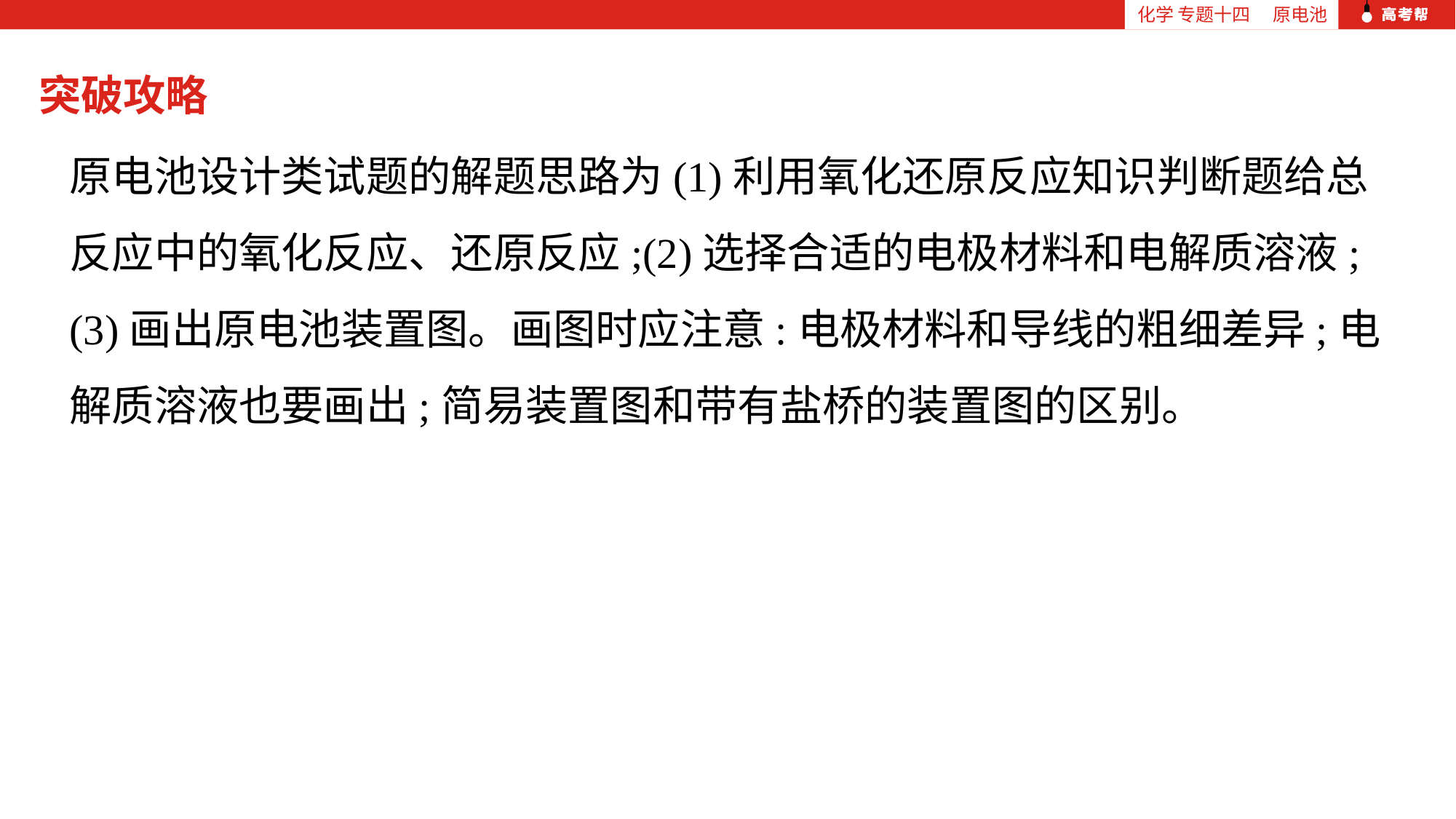

化学 专题十四 　原电池

突破攻略
原电池设计类试题的解题思路为(1)利用氧化还原反应知识判断题给总反应中的氧化反应、还原反应;(2)选择合适的电极材料和电解质溶液;(3)画出原电池装置图。画图时应注意:电极材料和导线的粗细差异;电解质溶液也要画出;简易装置图和带有盐桥的装置图的区别。